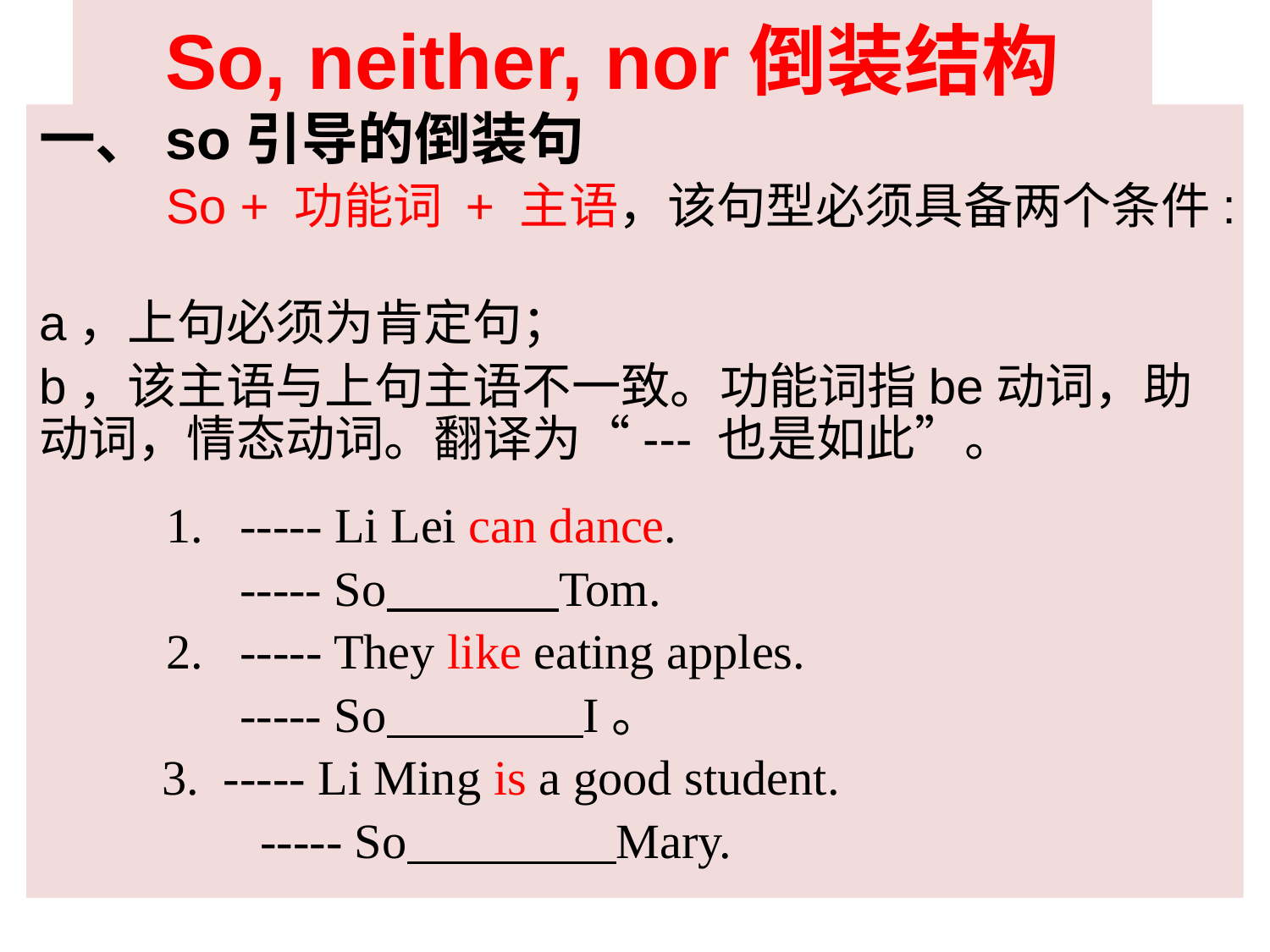

# So, neither, nor倒装结构
一、so引导的倒装句
	So + 功能词 + 主语，该句型必须具备两个条件:
a，上句必须为肯定句；
b，该主语与上句主语不一致。功能词指be动词，助动词，情态动词。翻译为“--- 也是如此”。

	1.   ----- Li Lei can dance.
	      ----- So              Tom.
	2.   ----- They like eating apples.
	      ----- So                I。
          3.  ----- Li Ming is a good student.
                  ----- So                 Mary.